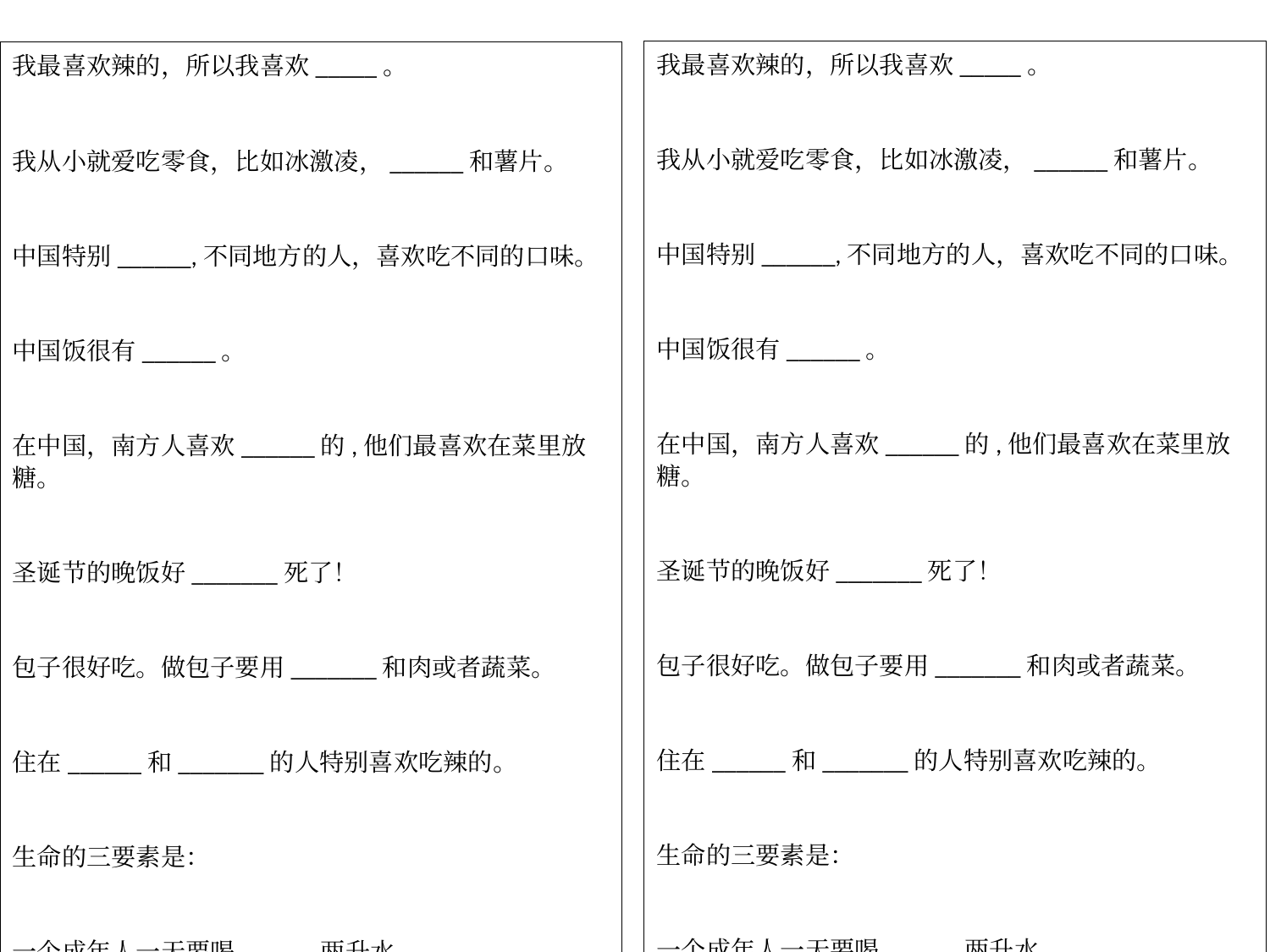

我最喜欢辣的，所以我喜欢_____。

我从小就爱吃零食，比如冰激凌，______和薯片。

中国特别______,不同地方的人，喜欢吃不同的口味。

中国饭很有______。

在中国，南方人喜欢______的,他们最喜欢在菜里放糖。

圣诞节的晚饭好_______死了！

包子很好吃。做包子要用_______和肉或者蔬菜。

住在______和_______的人特别喜欢吃辣的。

生命的三要素是：

一个成年人一天要喝______两升水。

我最喜欢辣的，所以我喜欢_____。

我从小就爱吃零食，比如冰激凌，______和薯片。

中国特别______,不同地方的人，喜欢吃不同的口味。

中国饭很有______。

在中国，南方人喜欢______的,他们最喜欢在菜里放糖。

圣诞节的晚饭好_______死了！

包子很好吃。做包子要用_______和肉或者蔬菜。

住在______和_______的人特别喜欢吃辣的。

生命的三要素是：

一个成年人一天要喝______两升水。